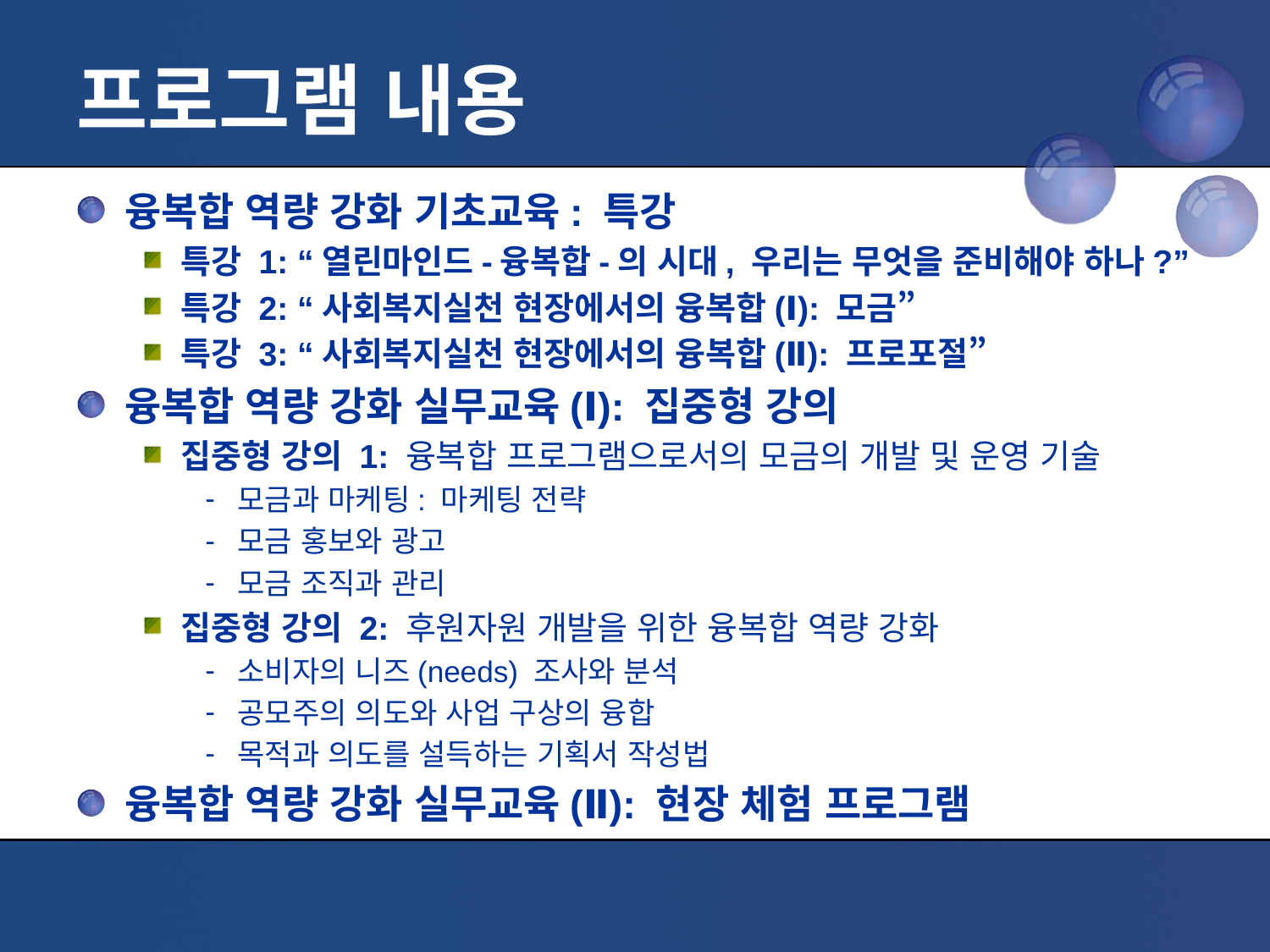

# 프로그램 내용
융복합 역량 강화 기초교육: 특강
특강 1: “열린마인드-융복합-의 시대, 우리는 무엇을 준비해야 하나?”
특강 2: “사회복지실천 현장에서의 융복합(Ⅰ): 모금”
특강 3: “사회복지실천 현장에서의 융복합(Ⅱ): 프로포절”
융복합 역량 강화 실무교육(Ⅰ): 집중형 강의
집중형 강의 1: 융복합 프로그램으로서의 모금의 개발 및 운영 기술
모금과 마케팅: 마케팅 전략
모금 홍보와 광고
모금 조직과 관리
집중형 강의 2: 후원자원 개발을 위한 융복합 역량 강화
소비자의 니즈(needs) 조사와 분석
공모주의 의도와 사업 구상의 융합
목적과 의도를 설득하는 기획서 작성법
융복합 역량 강화 실무교육(Ⅱ): 현장 체험 프로그램